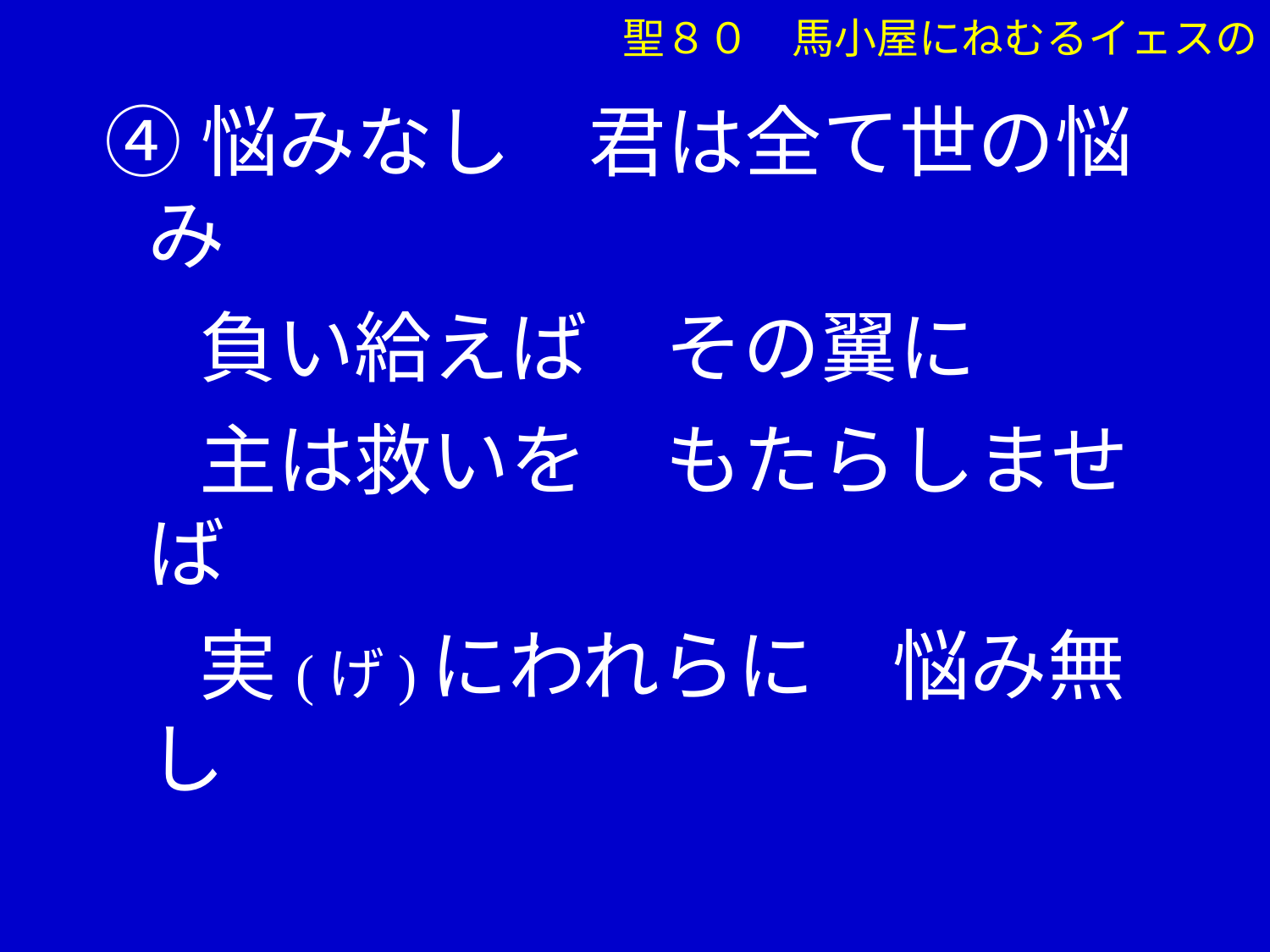

聖８０　馬小屋にねむるイェスの
④悩みなし　君は全て世の悩み
　 負い給えば　その翼に
　 主は救いを　もたらしませば
　 実(げ)にわれらに　悩み無し